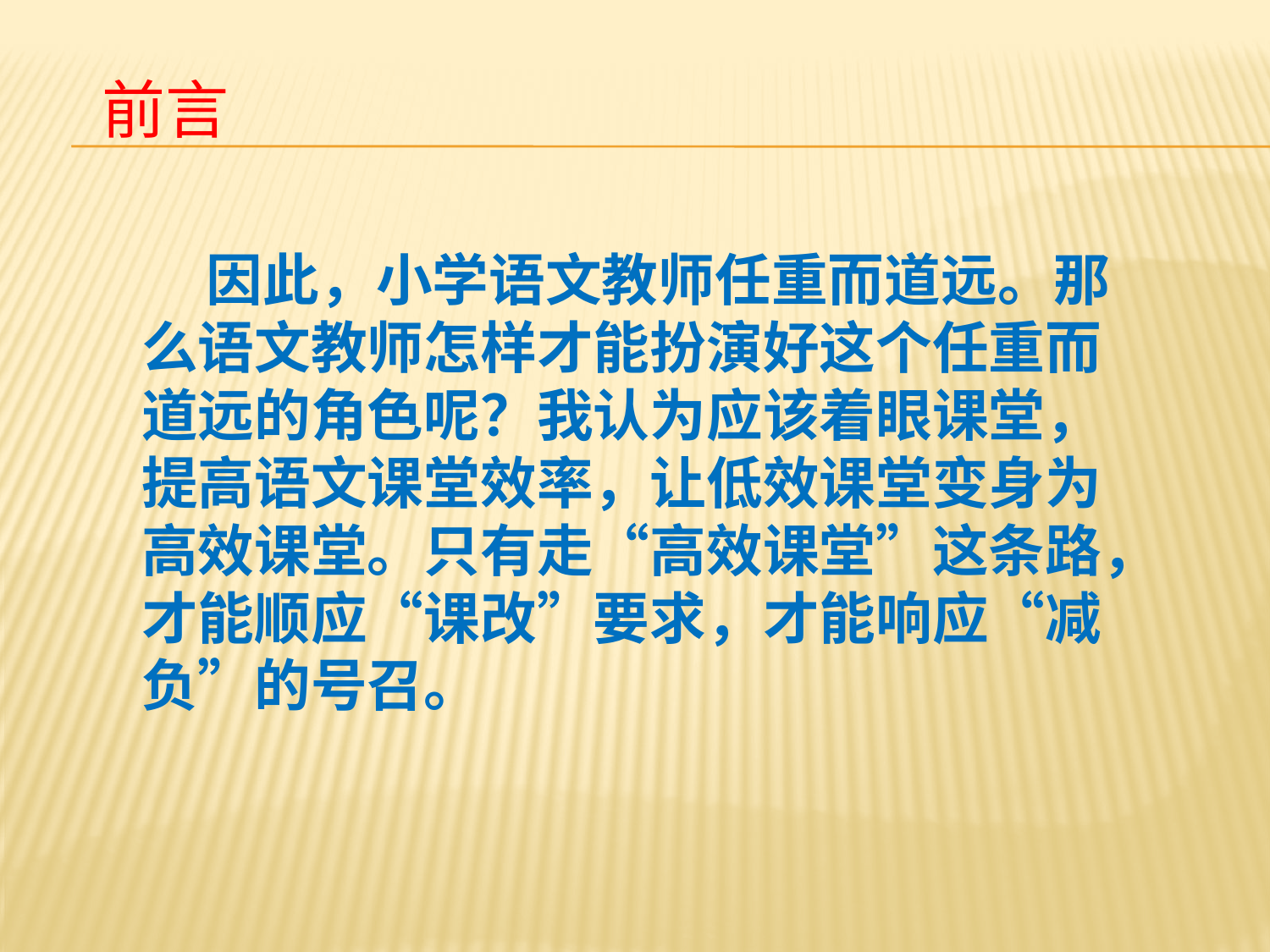

# 前言
    因此，小学语文教师任重而道远。那么语文教师怎样才能扮演好这个任重而道远的角色呢？我认为应该着眼课堂，提高语文课堂效率，让低效课堂变身为高效课堂。只有走“高效课堂”这条路，才能顺应“课改”要求，才能响应“减负”的号召。